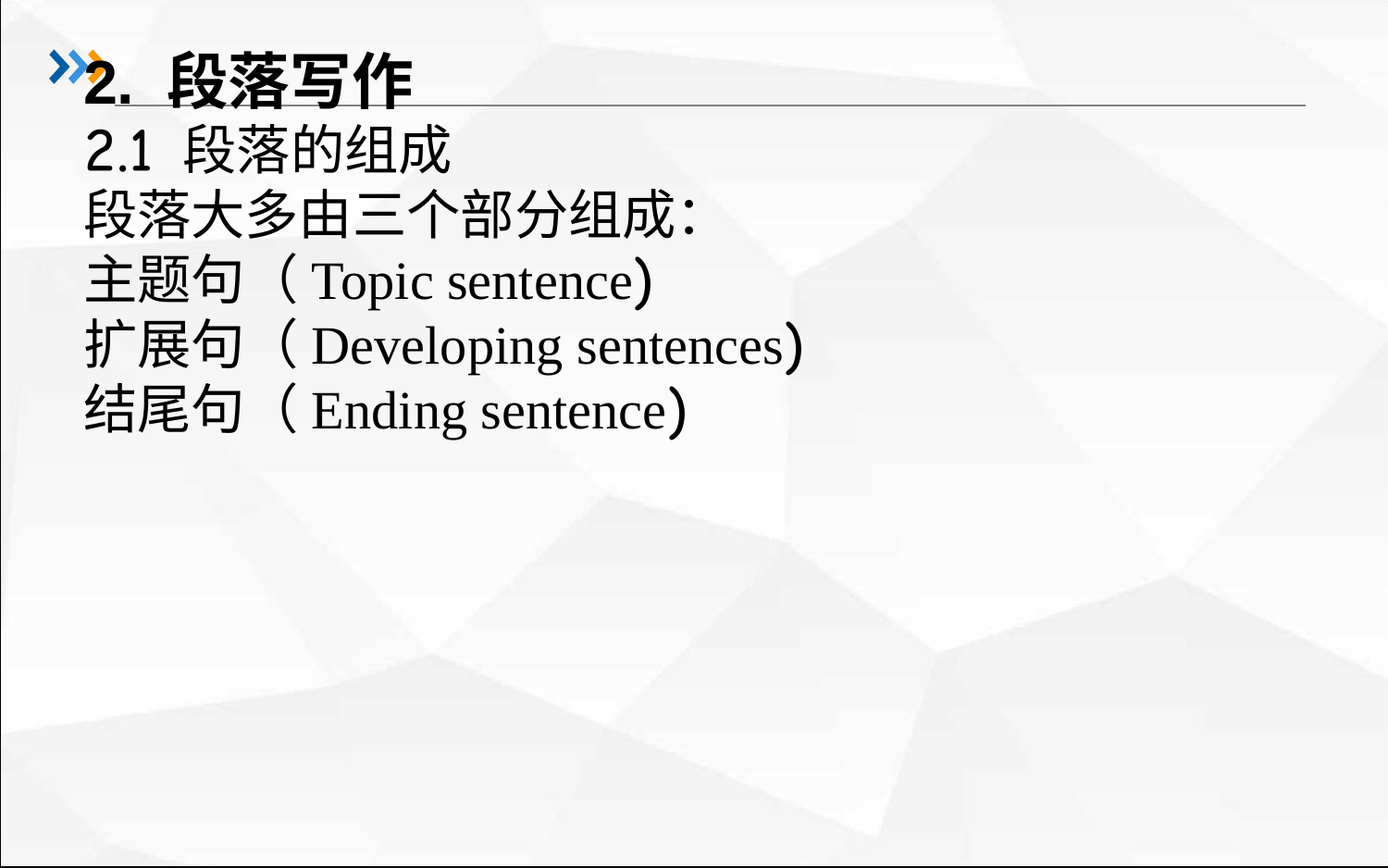

#
2. 段落写作
2.1 段落的组成
段落大多由三个部分组成：
主题句（Topic sentence)
扩展句（Developing sentences)
结尾句（Ending sentence)